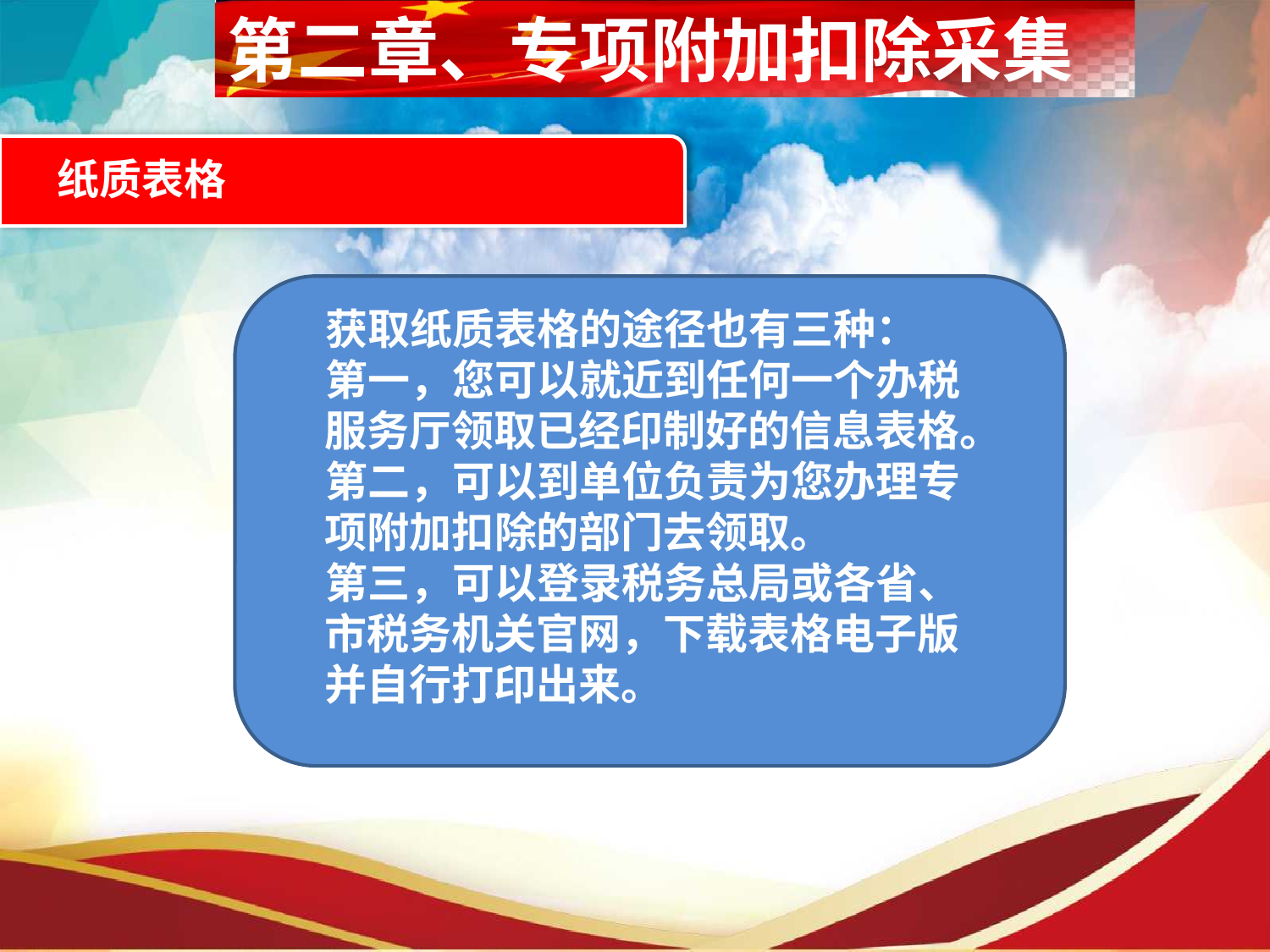

第二章、专项附加扣除采集

纸质表格

    获取纸质表格的途径也有三种：
    第一，您可以就近到任何一个办税服务厅领取已经印制好的信息表格。
    第二，可以到单位负责为您办理专项附加扣除的部门去领取。
    第三，可以登录税务总局或各省、市税务机关官网，下载表格电子版并自行打印出来。